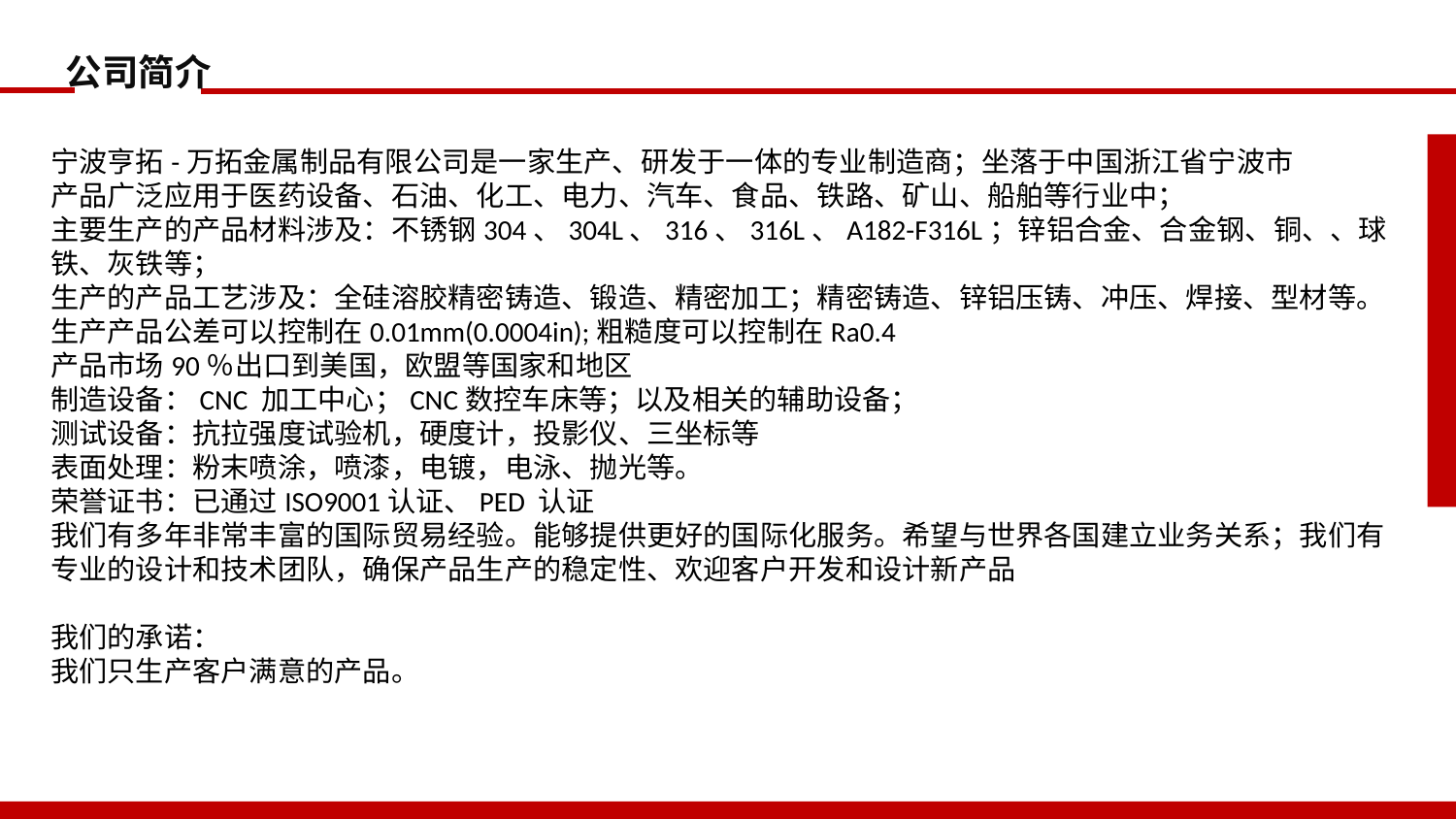

公司简介

宁波亨拓-万拓金属制品有限公司是一家生产、研发于一体的专业制造商；坐落于中国浙江省宁波市
产品广泛应用于医药设备、石油、化工、电力、汽车、食品、铁路、矿山、船舶等行业中；
主要生产的产品材料涉及：不锈钢304、304L、316、316L、A182-F316L；锌铝合金、合金钢、铜、、球铁、灰铁等；
生产的产品工艺涉及：全硅溶胶精密铸造、锻造、精密加工；精密铸造、锌铝压铸、冲压、焊接、型材等。
生产产品公差可以控制在0.01mm(0.0004in);粗糙度可以控制在Ra0.4
产品市场90％出口到美国，欧盟等国家和地区
制造设备：CNC 加工中心；CNC数控车床等；以及相关的辅助设备；
测试设备：抗拉强度试验机，硬度计，投影仪、三坐标等
表面处理：粉末喷涂，喷漆，电镀，电泳、抛光等。
荣誉证书：已通过ISO9001认证、PED 认证
我们有多年非常丰富的国际贸易经验。能够提供更好的国际化服务。希望与世界各国建立业务关系；我们有专业的设计和技术团队，确保产品生产的稳定性、欢迎客户开发和设计新产品

我们的承诺：
我们只生产客户满意的产品。